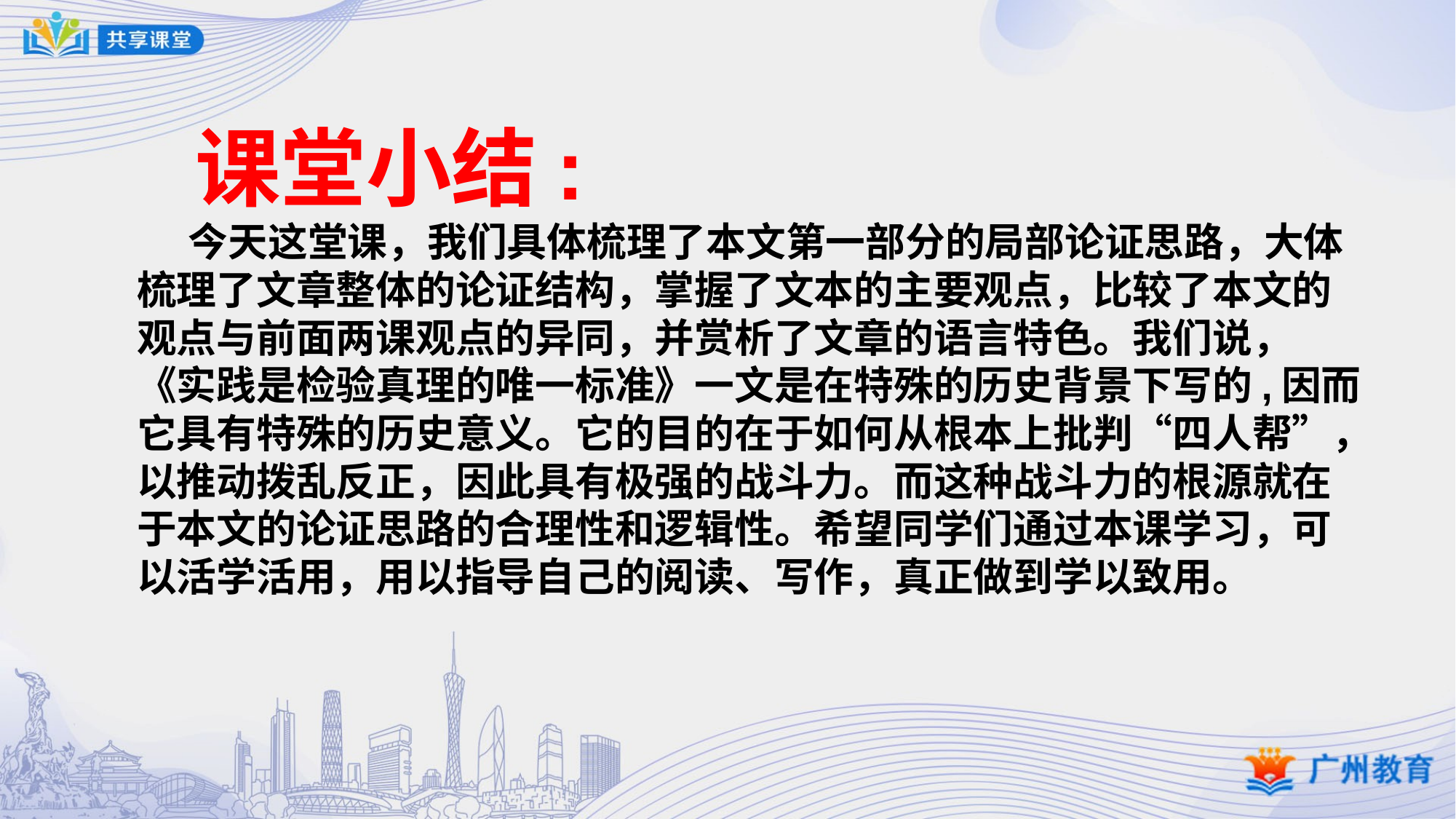

# 课堂小结: 今天这堂课，我们具体梳理了本文第一部分的局部论证思路，大体梳理了文章整体的论证结构，掌握了文本的主要观点，比较了本文的观点与前面两课观点的异同，并赏析了文章的语言特色。我们说，《实践是检验真理的唯一标准》一文是在特殊的历史背景下写的,因而它具有特殊的历史意义。它的目的在于如何从根本上批判“四人帮”，以推动拨乱反正，因此具有极强的战斗力。而这种战斗力的根源就在于本文的论证思路的合理性和逻辑性。希望同学们通过本课学习，可以活学活用，用以指导自己的阅读、写作，真正做到学以致用。